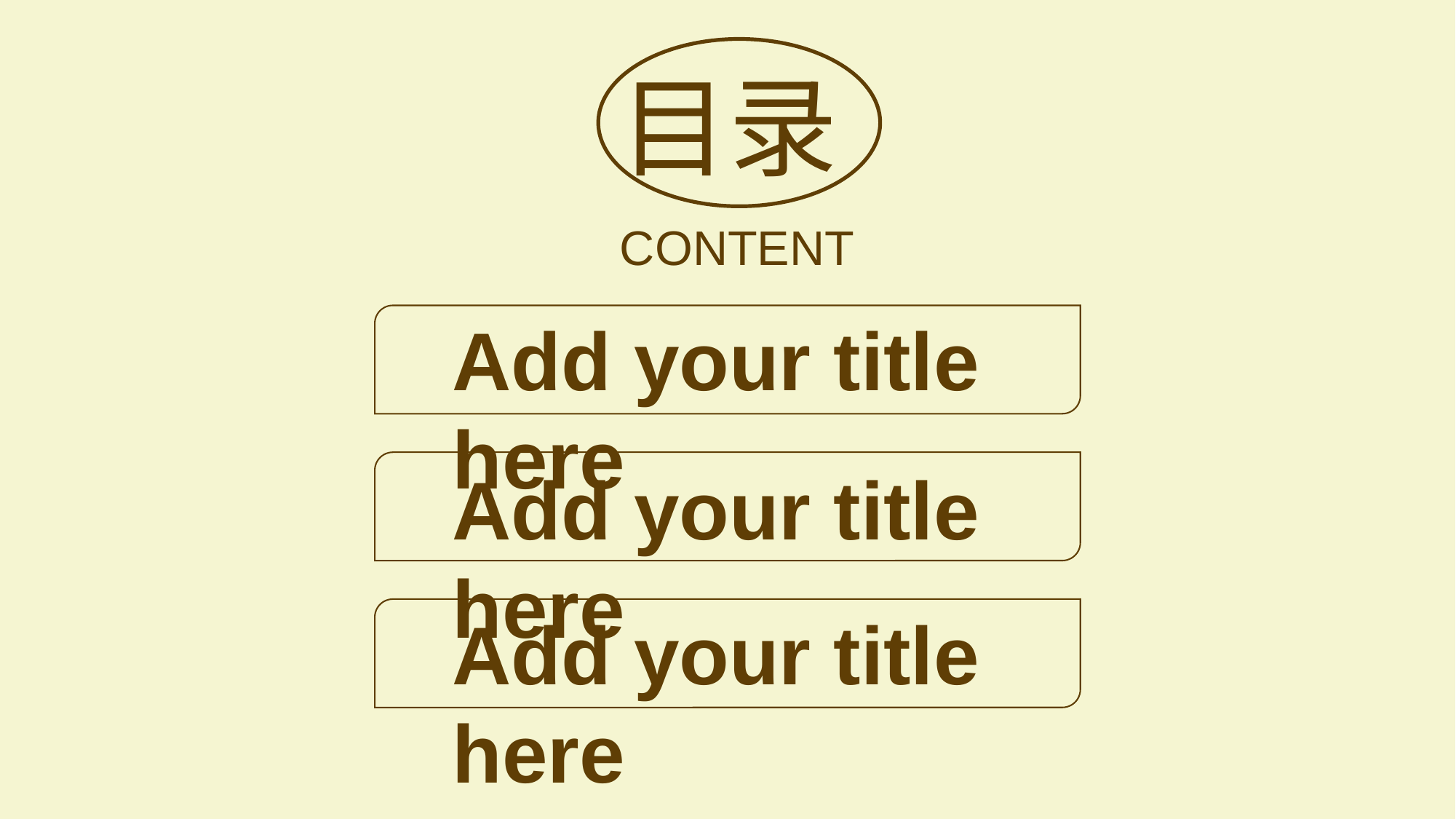

目录
CONTENT
Add your title here

Add your title here
Add your title here